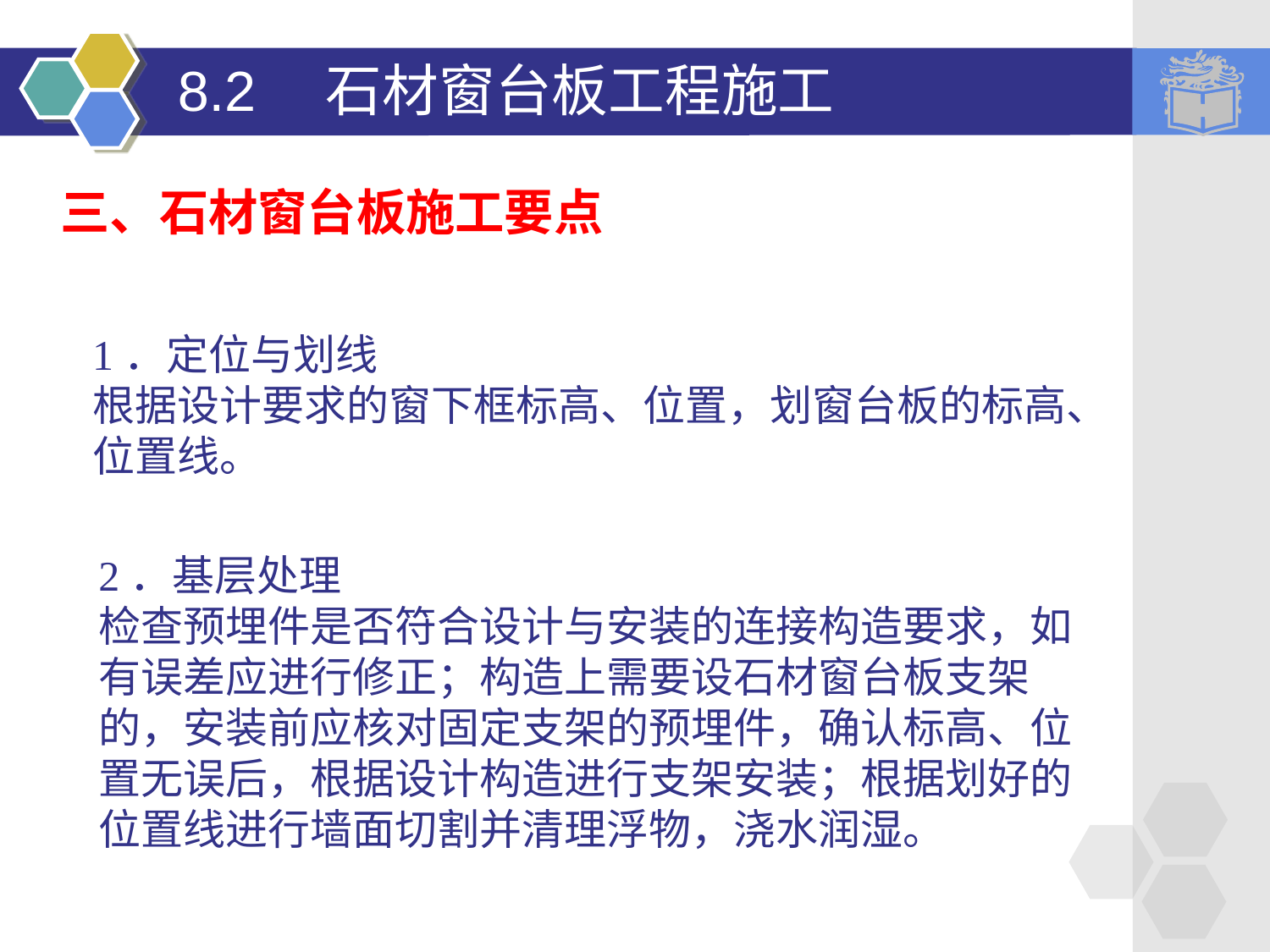

# 8.2　石材窗台板工程施工
三、石材窗台板施工要点
1．定位与划线
根据设计要求的窗下框标高、位置，划窗台板的标高、位置线。
2．基层处理
检查预埋件是否符合设计与安装的连接构造要求，如有误差应进行修正；构造上需要设石材窗台板支架的，安装前应核对固定支架的预埋件，确认标高、位置无误后，根据设计构造进行支架安装；根据划好的位置线进行墙面切割并清理浮物，浇水润湿。